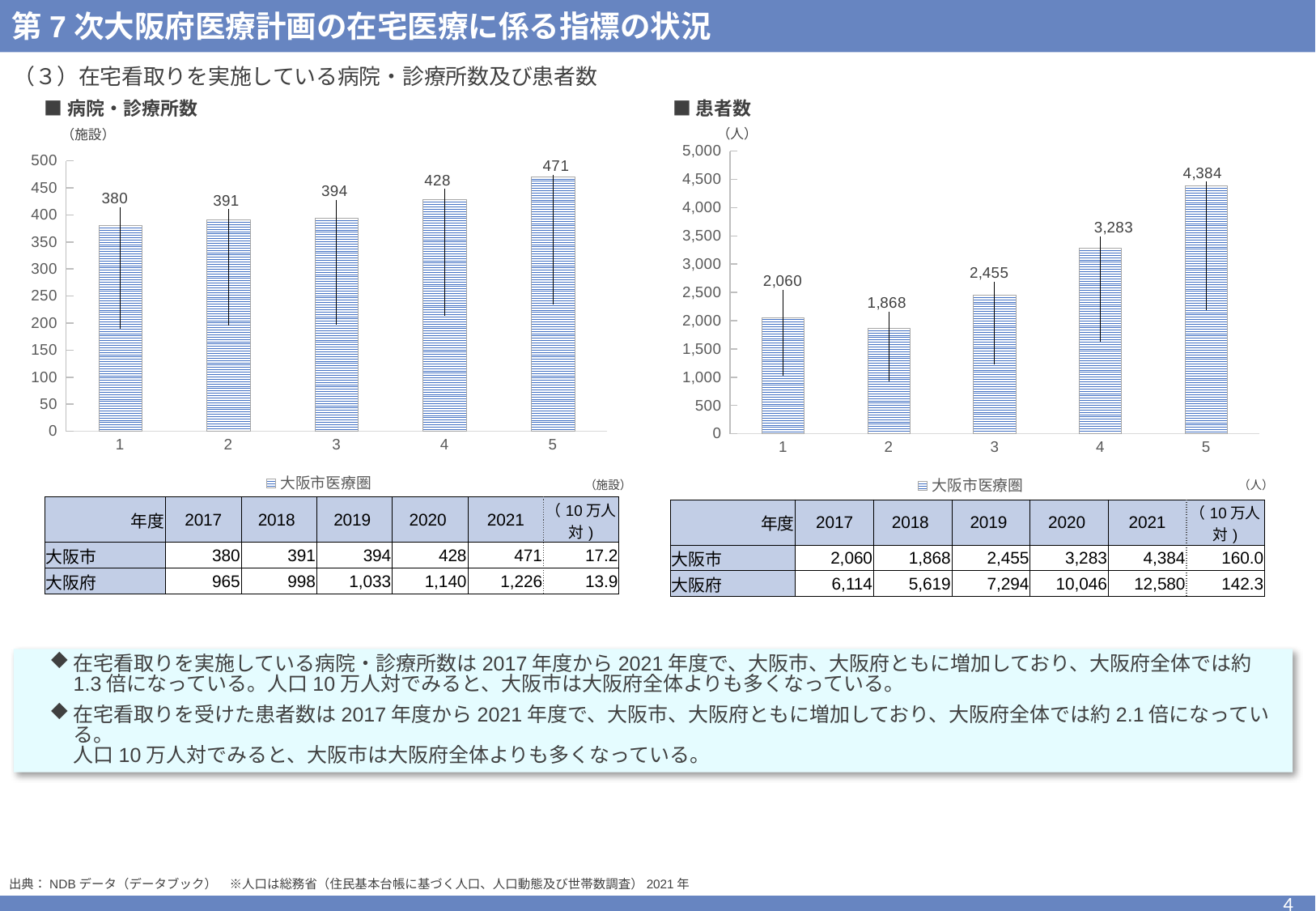

第7次大阪府医療計画の在宅医療に係る指標の状況
（３）在宅看取りを実施している病院・診療所数及び患者数
■患者数
■病院・診療所数
（人）
（施設）

### Chart

| Category | 大阪市医療圏 | 大阪府 |
|---|---|---|

### Chart

| Category | 大阪市医療圏 | 大阪府 |
|---|---|---|
（施設）
（人）
| 年度 | 2017 | 2018 | 2019 | 2020 | 2021 | （10万人対) |
| --- | --- | --- | --- | --- | --- | --- |
| 大阪市 | 380 | 391 | 394 | 428 | 471 | 17.2 |
| 大阪府 | 965 | 998 | 1,033 | 1,140 | 1,226 | 13.9 |
| 年度 | 2017 | 2018 | 2019 | 2020 | 2021 | （10万人対) |
| --- | --- | --- | --- | --- | --- | --- |
| 大阪市 | 2,060 | 1,868 | 2,455 | 3,283 | 4,384 | 160.0 |
| 大阪府 | 6,114 | 5,619 | 7,294 | 10,046 | 12,580 | 142.3 |
在宅看取りを実施している病院・診療所数は2017年度から2021年度で、大阪市、大阪府ともに増加しており、大阪府全体では約1.3倍になっている。人口10万人対でみると、大阪市は大阪府全体よりも多くなっている。
在宅看取りを受けた患者数は2017年度から2021年度で、大阪市、大阪府ともに増加しており、大阪府全体では約2.1倍になっている。
人口10万人対でみると、大阪市は大阪府全体よりも多くなっている。
出典：NDBデータ（データブック）　※人口は総務省（住民基本台帳に基づく人口、人口動態及び世帯数調査）2021年
4